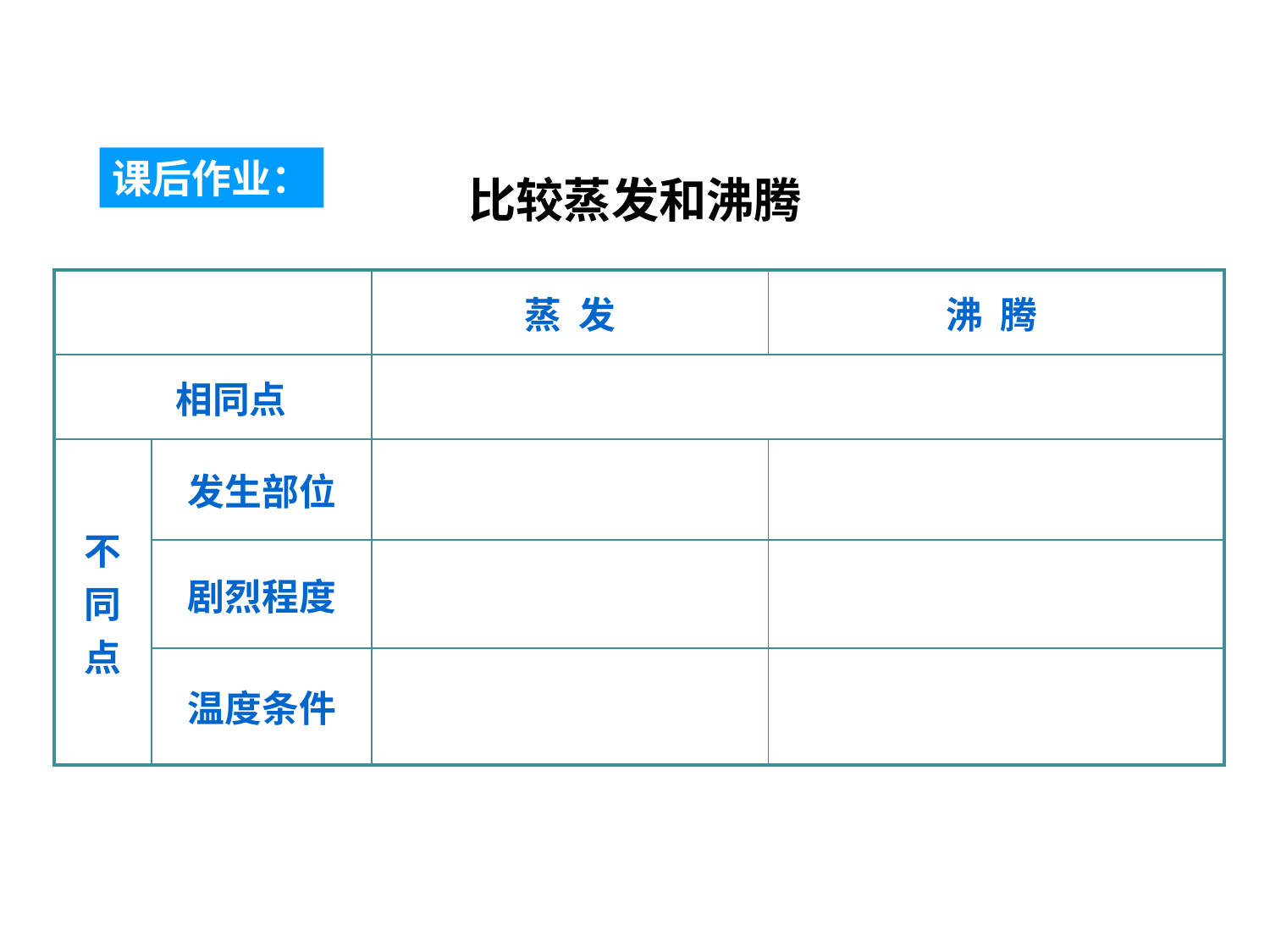

课后作业：
# 比较蒸发和沸腾

|  |  | 蒸 发 | 沸 腾 |
| --- | --- | --- | --- |
| 相同点 |  |  |  |
| 不 同 点 | 发生部位 |  |  |
|  | 剧烈程度 |  |  |
|  | 温度条件 |  |  |